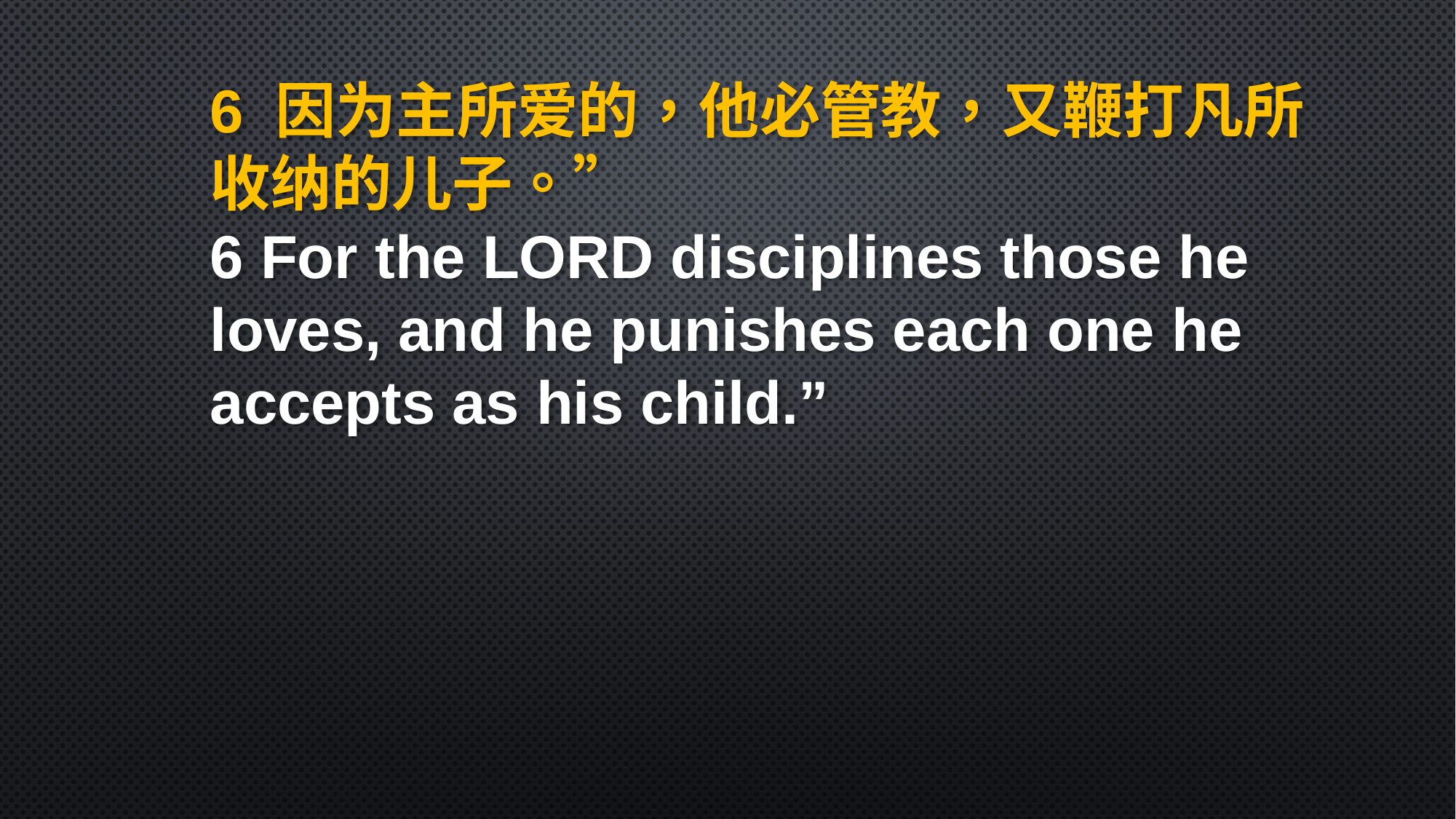

6 因为主所爱的，他必管教，又鞭打凡所收纳的儿子。”
6 For the LORD disciplines those he loves, and he punishes each one he accepts as his child.”